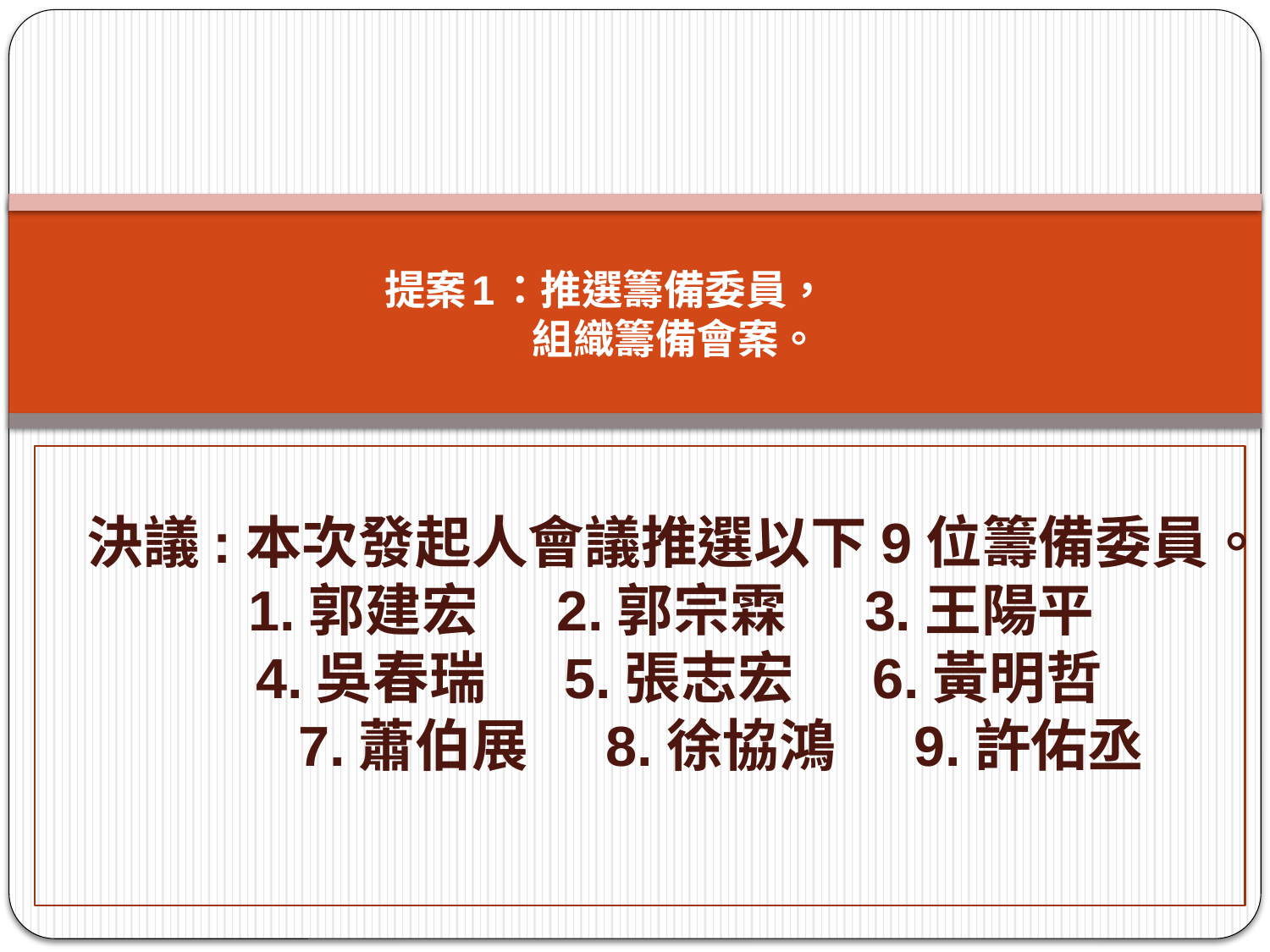

# 提案1：推選籌備委員， 組織籌備會案。

  決議:本次發起人會議推選以下9位籌備委員。
    1.郭建宏     2.郭宗霖     3.王陽平
     4.吳春瑞     5.張志宏     6.黃明哲
                7.蕭伯展     8.徐協鴻     9.許佑丞